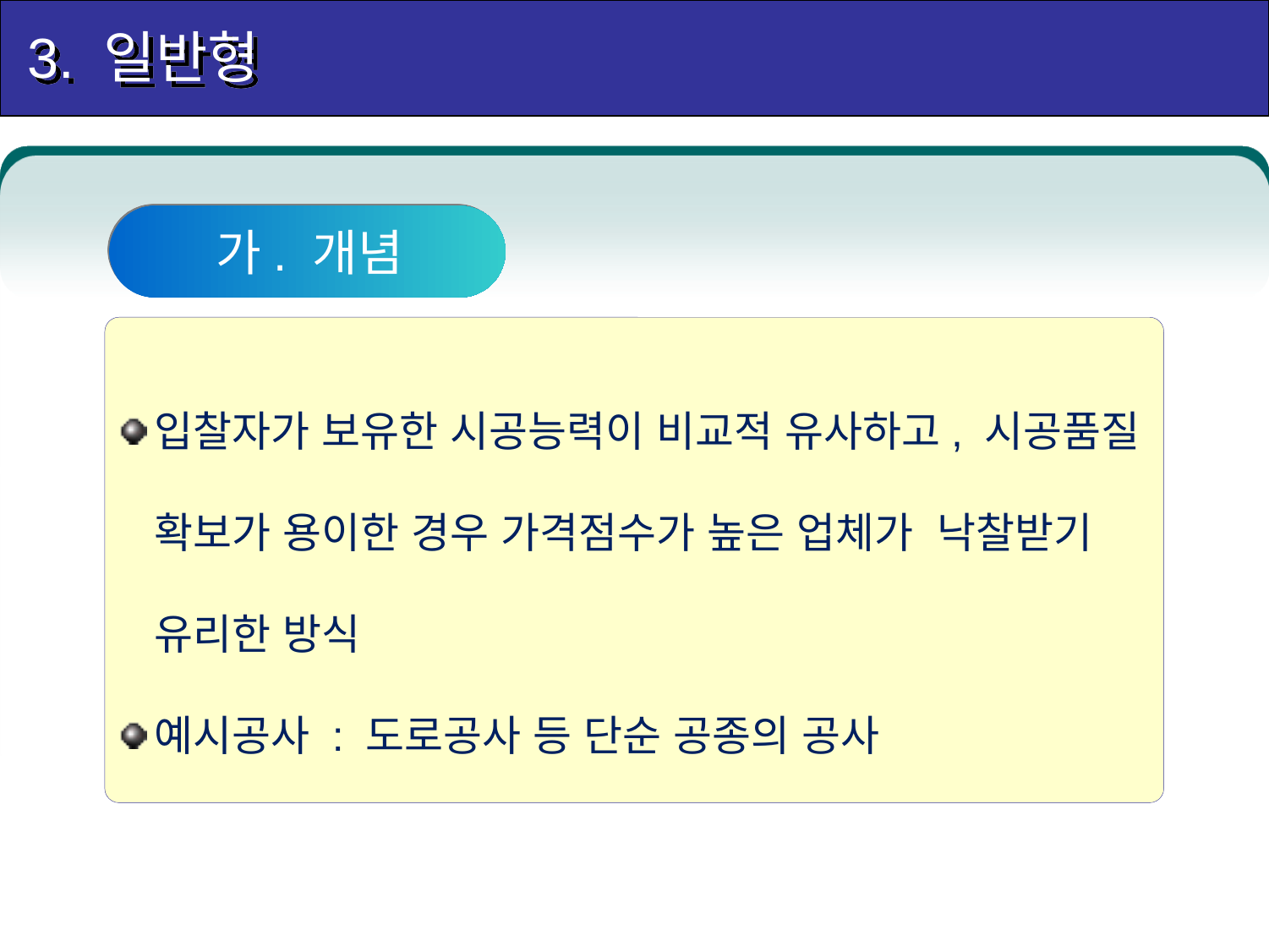

3. 일반형
가. 개념

입찰자가 보유한 시공능력이 비교적 유사하고, 시공품질 확보가 용이한 경우 가격점수가 높은 업체가  낙찰받기 유리한 방식
예시공사 : 도로공사 등 단순 공종의 공사